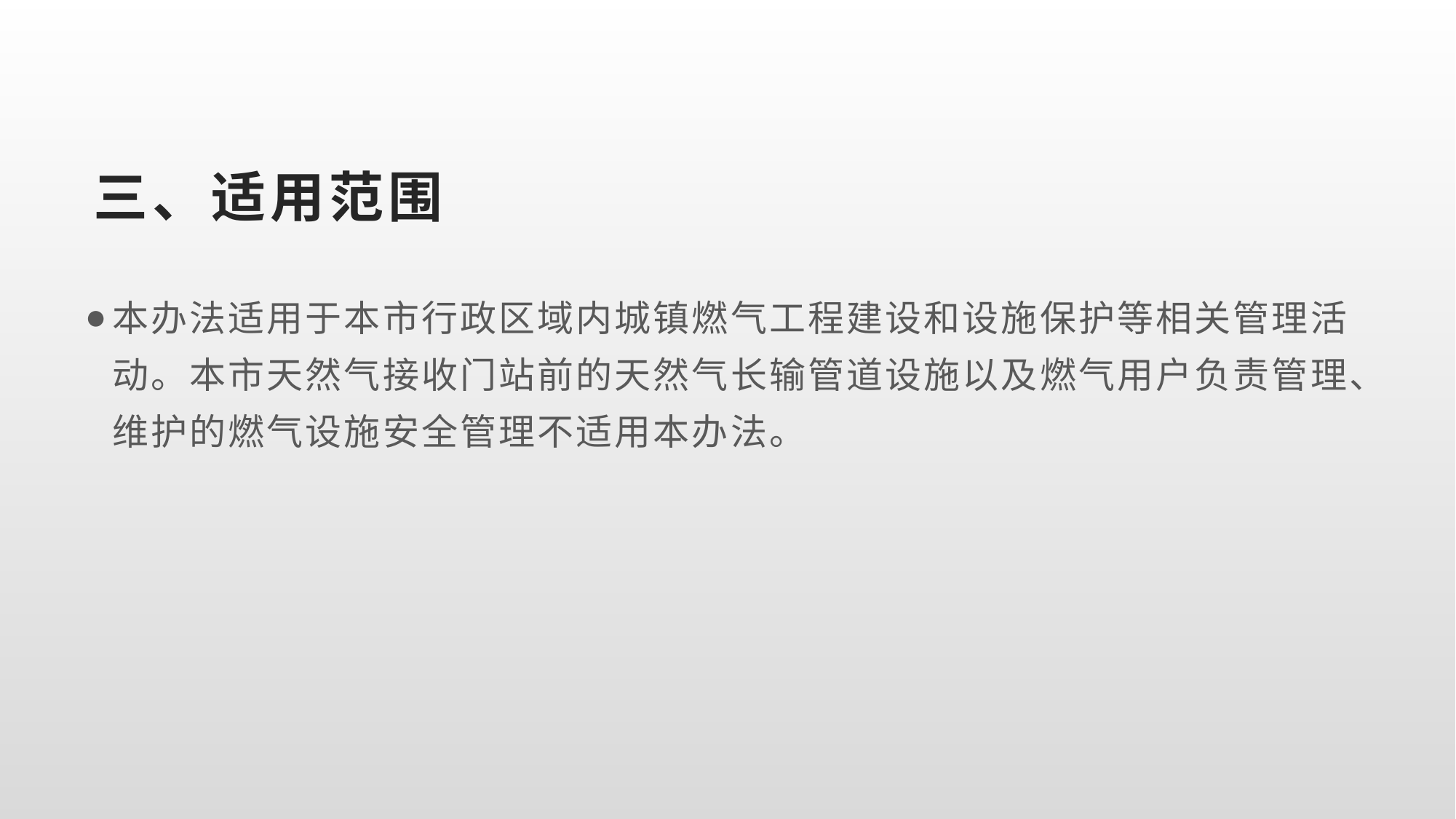

# 三、适用范围
本办法适用于本市行政区域内城镇燃气工程建设和设施保护等相关管理活动。本市天然气接收门站前的天然气长输管道设施以及燃气用户负责管理、维护的燃气设施安全管理不适用本办法。